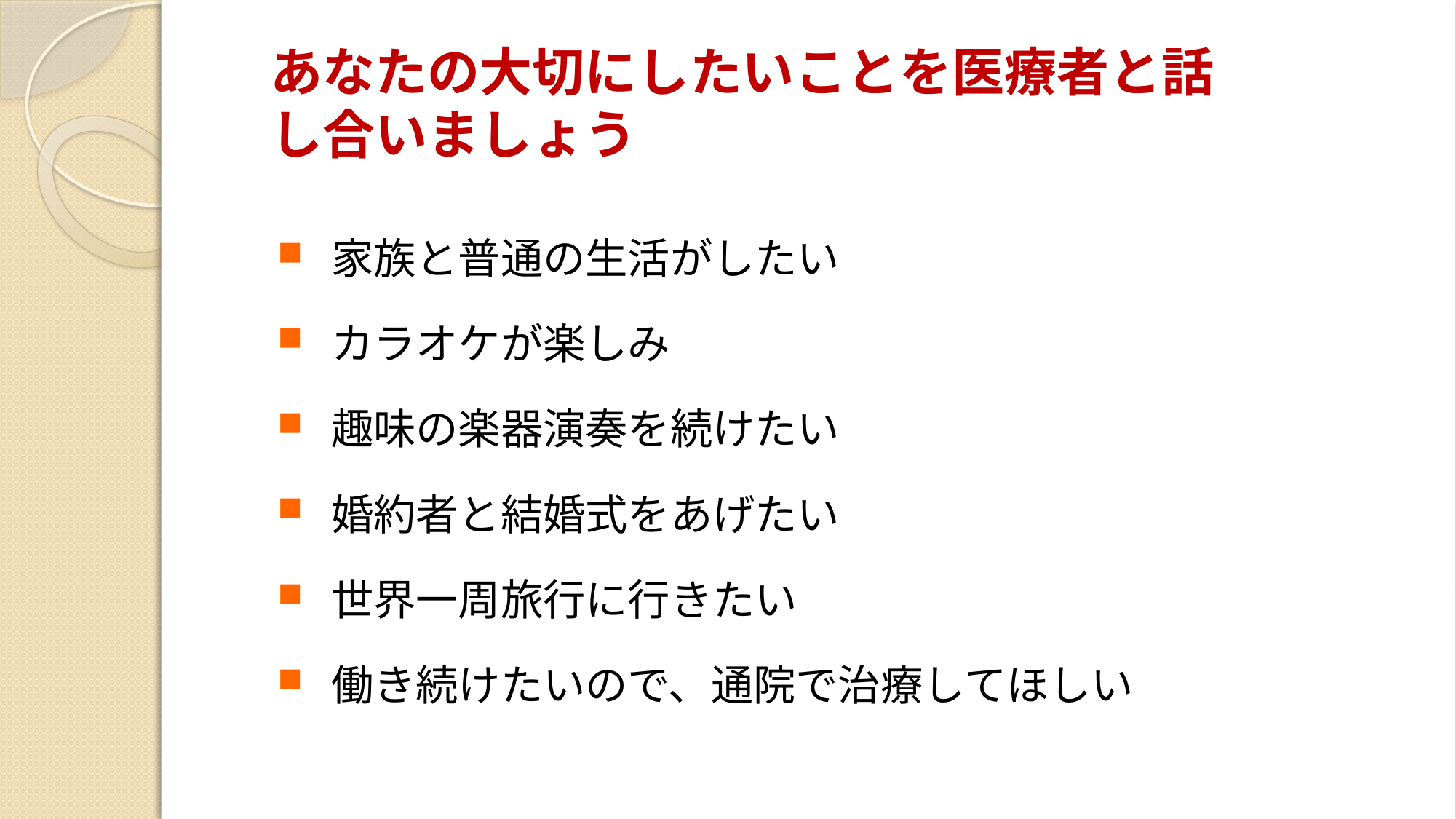

# あなたの大切にしたいことを医療者と話し合いましょう
家族と普通の生活がしたい
カラオケが楽しみ
趣味の楽器演奏を続けたい
婚約者と結婚式をあげたい
世界一周旅行に行きたい
働き続けたいので、通院で治療してほしい